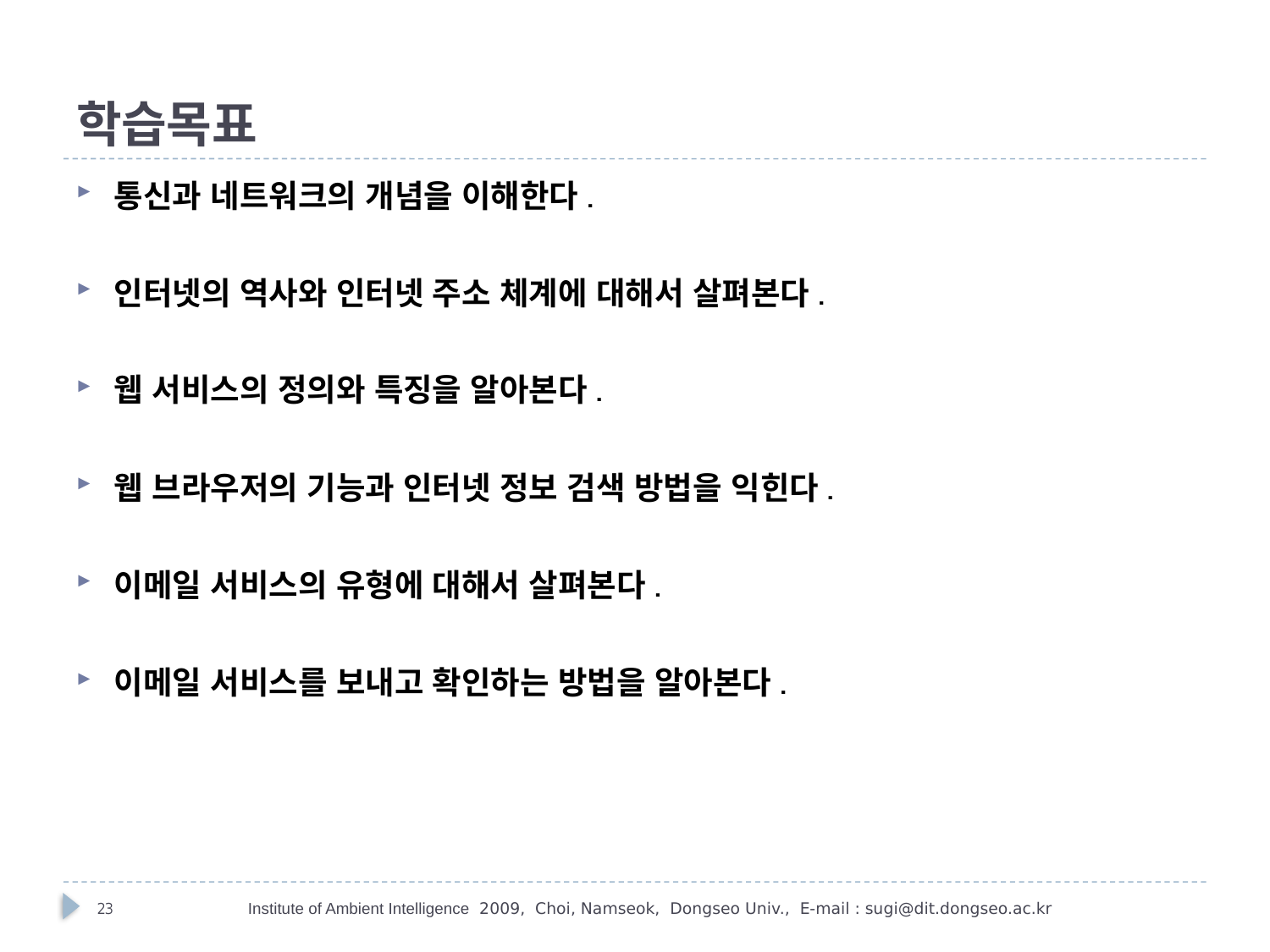

# 학습목표
통신과 네트워크의 개념을 이해한다.

인터넷의 역사와 인터넷 주소 체계에 대해서 살펴본다.

웹 서비스의 정의와 특징을 알아본다.

웹 브라우저의 기능과 인터넷 정보 검색 방법을 익힌다.

이메일 서비스의 유형에 대해서 살펴본다.

이메일 서비스를 보내고 확인하는 방법을 알아본다.